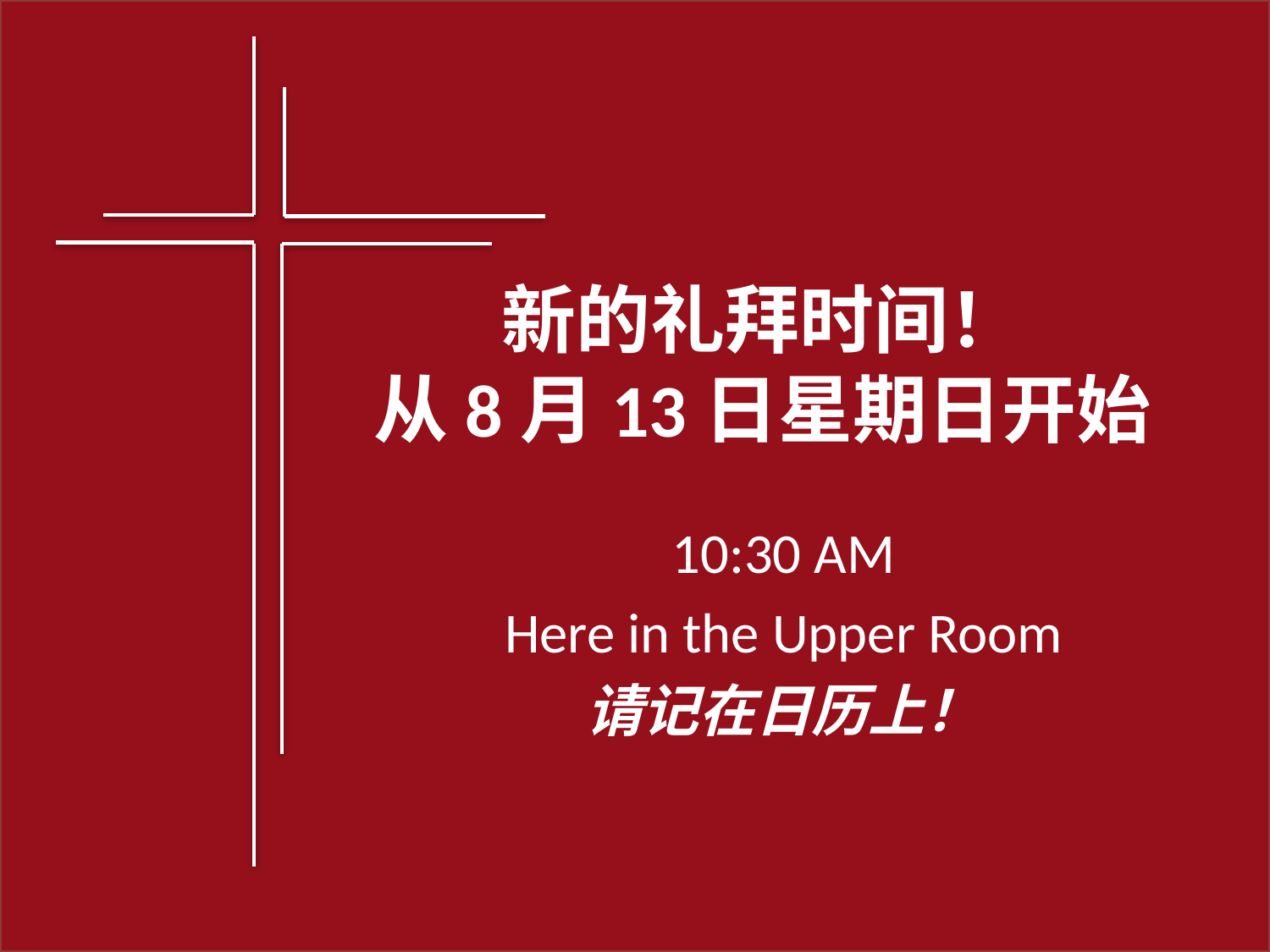

# 新的礼拜时间！ 从8月13日星期日开始
10:30 AM
Here in the Upper Room
请记在日历上！